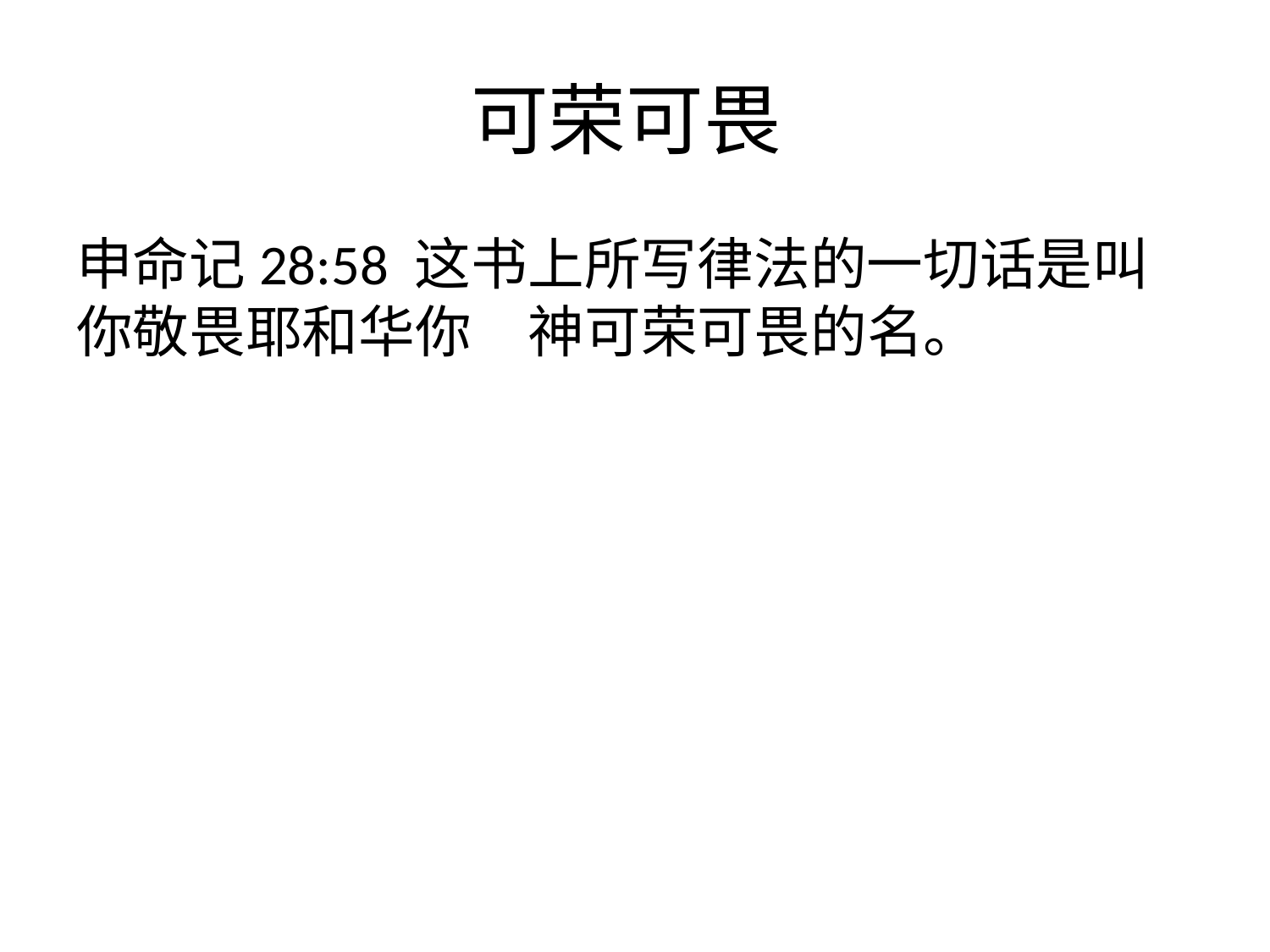

# 可荣可畏
申命记28:58 这书上所写律法的一切话是叫你敬畏耶和华你　神可荣可畏的名。